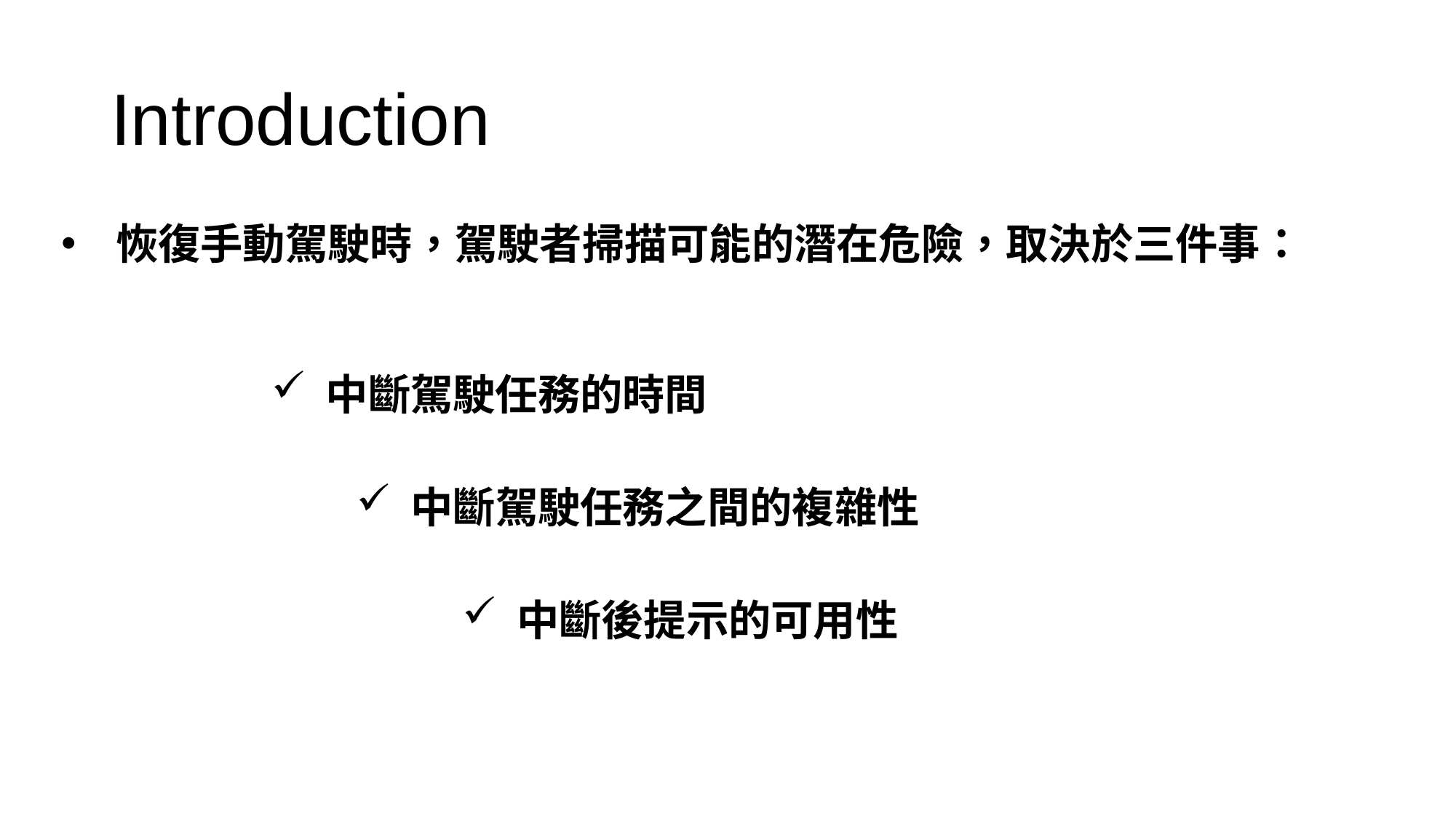

Introduction

恢復手動駕駛時，駕駛者掃描可能的潛在危險，取決於三件事：
中斷駕駛任務的時間
中斷駕駛任務之間的複雜性
中斷後提示的可用性